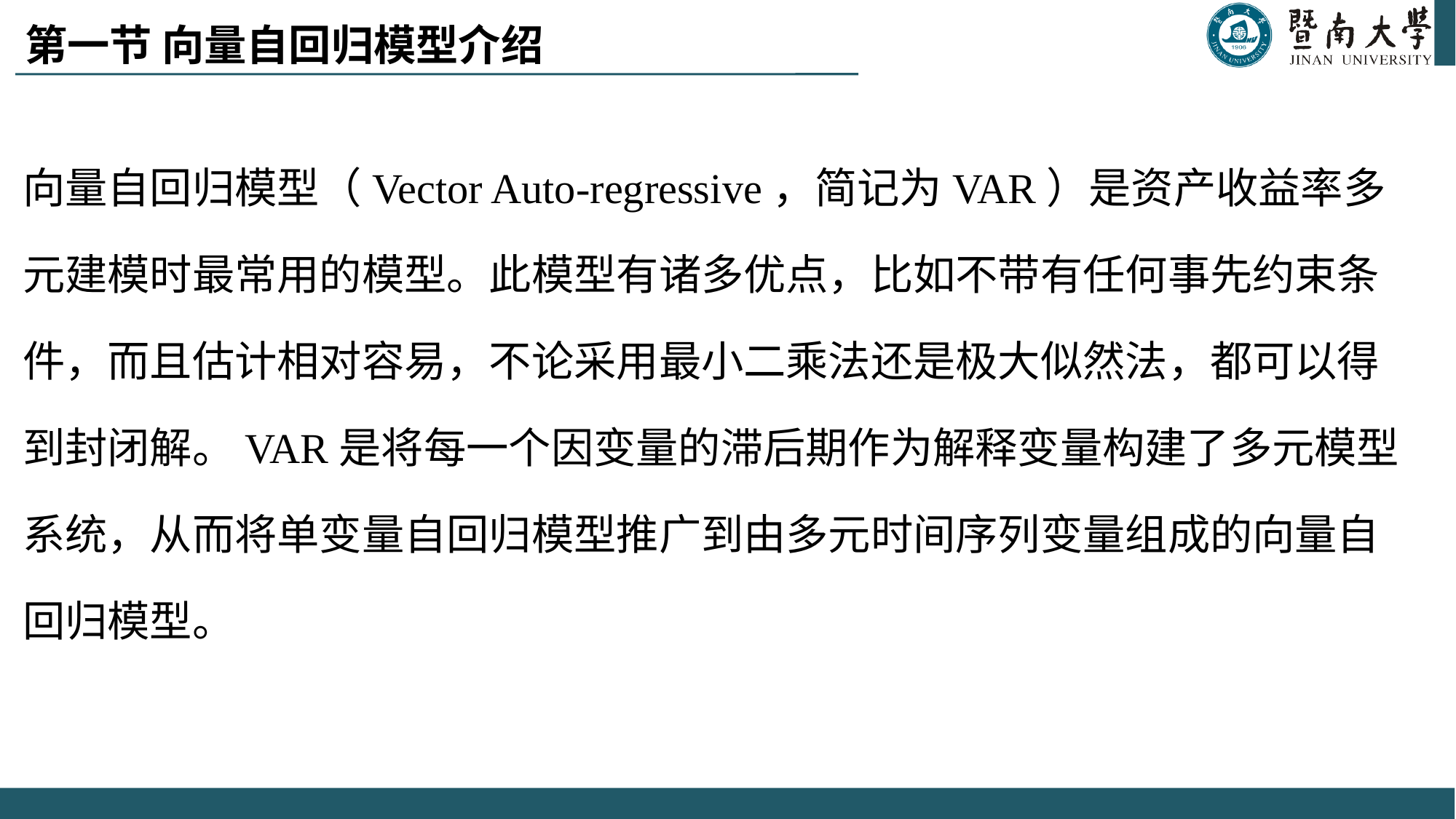

# 第一节 向量自回归模型介绍

向量自回归模型（Vector Auto-regressive，简记为VAR）是资产收益率多元建模时最常用的模型。此模型有诸多优点，比如不带有任何事先约束条件，而且估计相对容易，不论采用最小二乘法还是极大似然法，都可以得到封闭解。VAR是将每一个因变量的滞后期作为解释变量构建了多元模型系统，从而将单变量自回归模型推广到由多元时间序列变量组成的向量自回归模型。